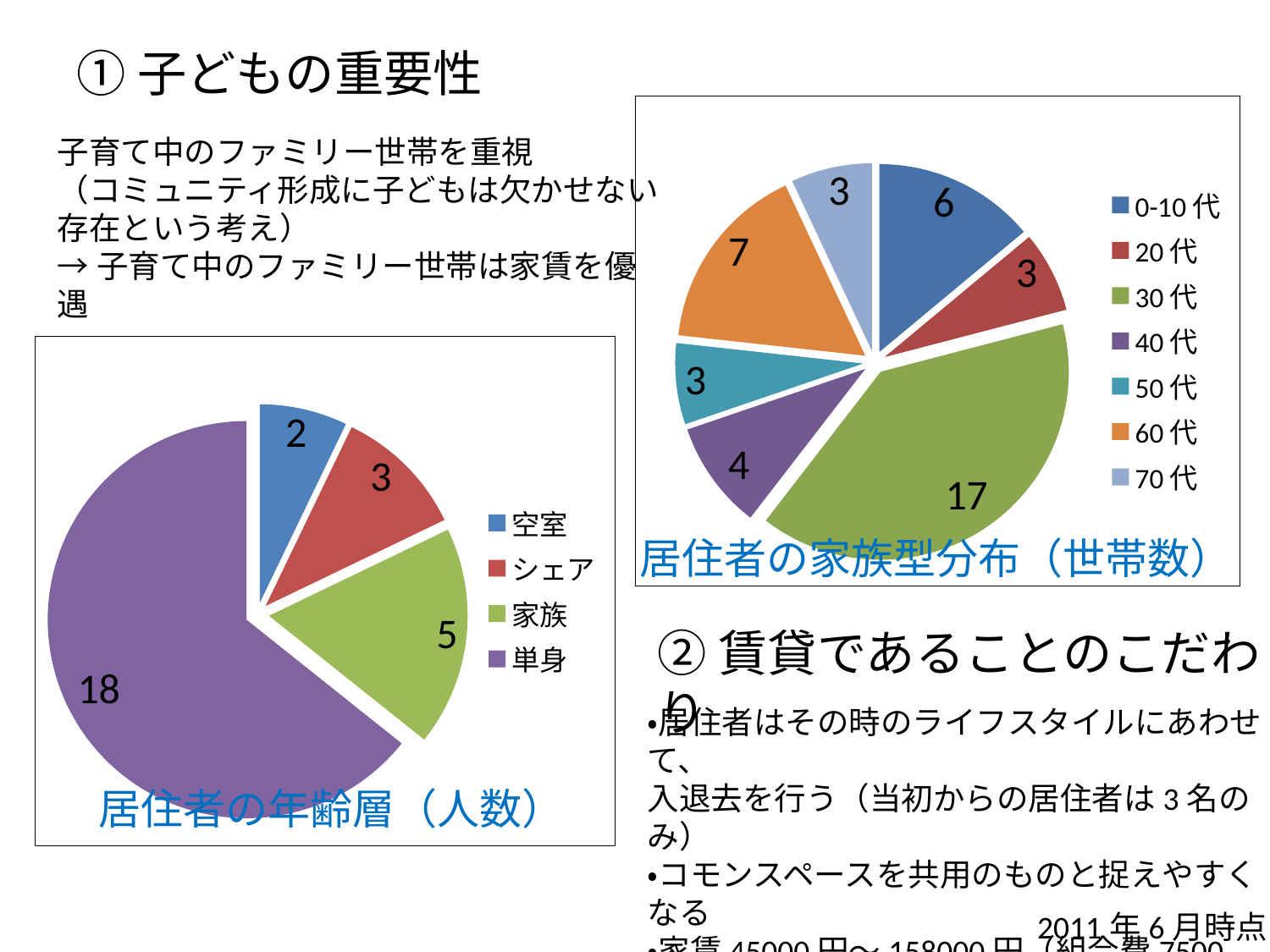

①子どもの重要性

### Chart

| Category |  |
|---|---|
| 0-10代 | 6.0 |
| 20代 | 3.0 |
| 30代 | 17.0 |
| 40代 | 4.0 |
| 50代 | 3.0 |
| 60代 | 7.0 |
| 70代 | 3.0 |
子育て中のファミリー世帯を重視
（コミュニティ形成に子どもは欠かせない
存在という考え）
→子育て中のファミリー世帯は家賃を優遇

### Chart

| Category |  |
|---|---|
| 空室 | 2.0 |
| シェア | 3.0 |
| 家族 | 5.0 |
| 単身 | 18.0 |
居住者の家族型分布（世帯数）
②賃貸であることのこだわり
・居住者はその時のライフスタイルにあわせて、
入退去を行う（当初からの居住者は3名のみ）
・コモンスペースを共用のものと捉えやすくなる
・家賃45000円～158000円（組合費7500円）

居住者の年齢層（人数）
2011年6月時点